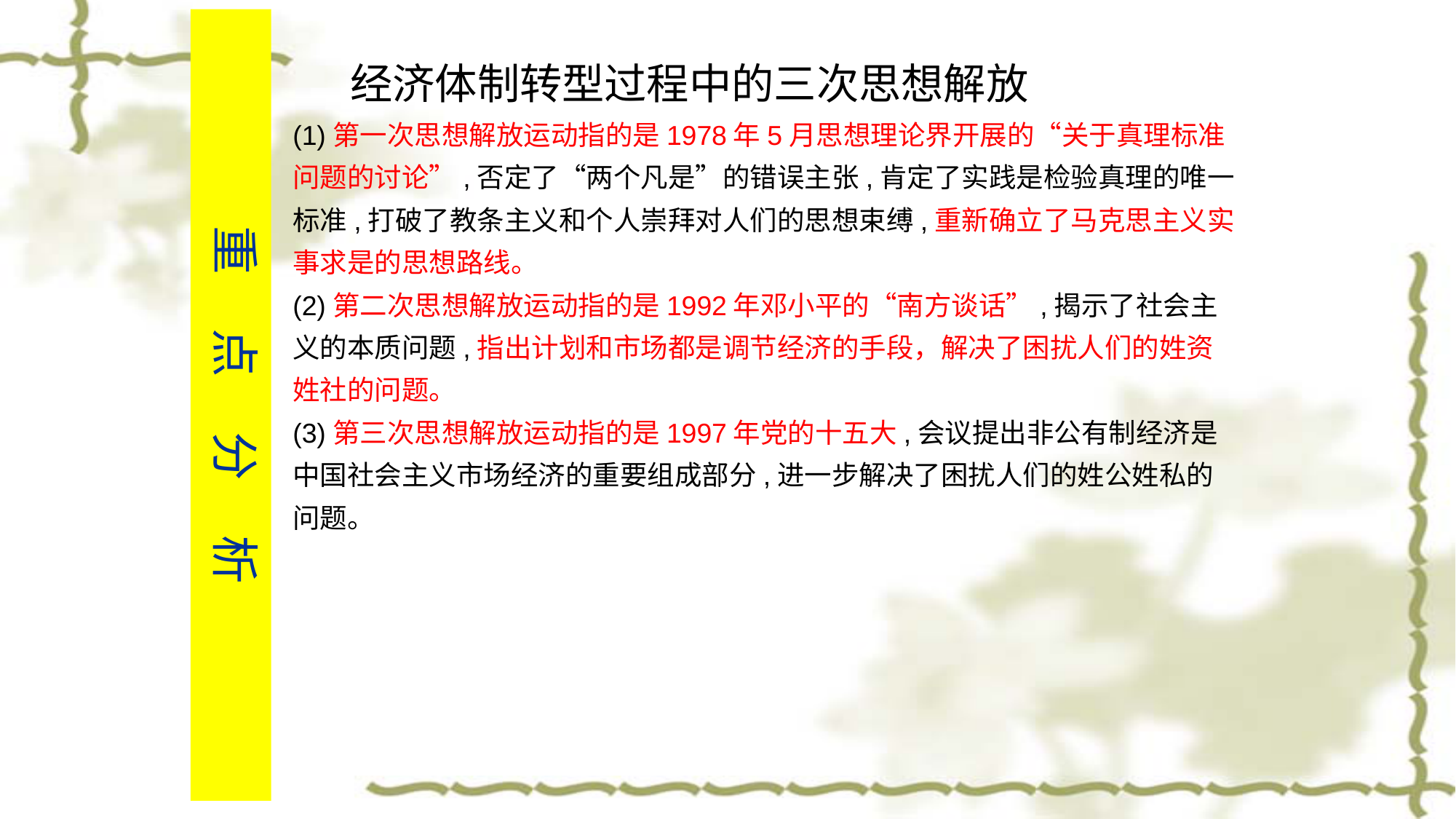

重     点     分     析
     经济体制转型过程中的三次思想解放
(1)第一次思想解放运动指的是1978年5月思想理论界开展的“关于真理标准问题的讨论”,否定了“两个凡是”的错误主张,肯定了实践是检验真理的唯一标准,打破了教条主义和个人崇拜对人们的思想束缚,重新确立了马克思主义实事求是的思想路线。
(2)第二次思想解放运动指的是1992年邓小平的“南方谈话”,揭示了社会主义的本质问题,指出计划和市场都是调节经济的手段，解决了困扰人们的姓资姓社的问题。
(3)第三次思想解放运动指的是1997年党的十五大,会议提出非公有制经济是中国社会主义市场经济的重要组成部分,进一步解决了困扰人们的姓公姓私的问题。